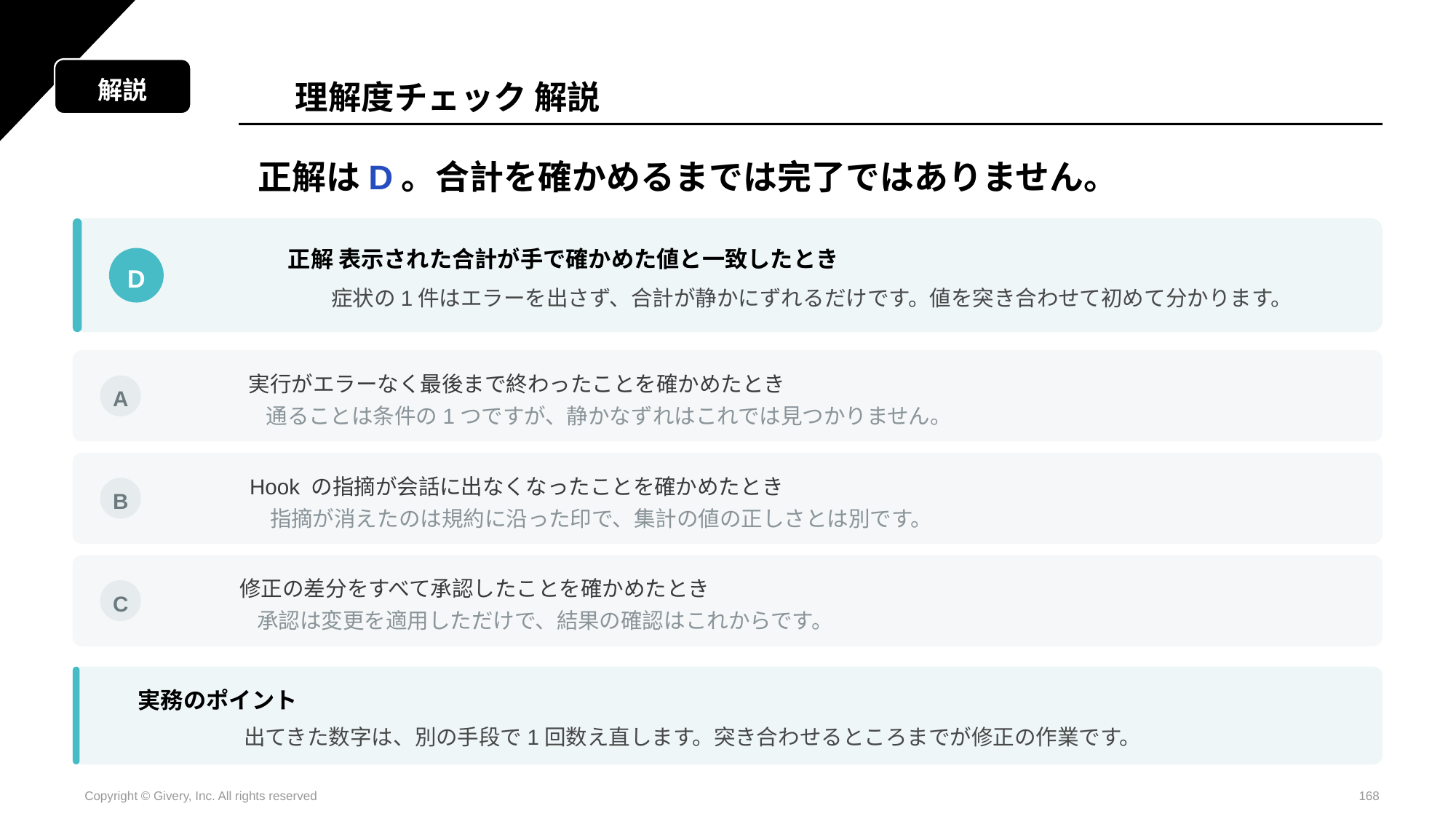

解説
理解度チェック 解説

正解はD。合計を確かめるまでは完了ではありません。

正解 表示された合計が手で確かめた値と一致したとき

D
症状の1件はエラーを出さず、合計が静かにずれるだけです。値を突き合わせて初めて分かります。

実行がエラーなく最後まで終わったことを確かめたとき

A
通ることは条件の1つですが、静かなずれはこれでは見つかりません。

Hook の指摘が会話に出なくなったことを確かめたとき

B
指摘が消えたのは規約に沿った印で、集計の値の正しさとは別です。

修正の差分をすべて承認したことを確かめたとき

C
承認は変更を適用しただけで、結果の確認はこれからです。

実務のポイント
出てきた数字は、別の手段で1回数え直します。突き合わせるところまでが修正の作業です。
Copyright © Givery, Inc. All rights reserved
168